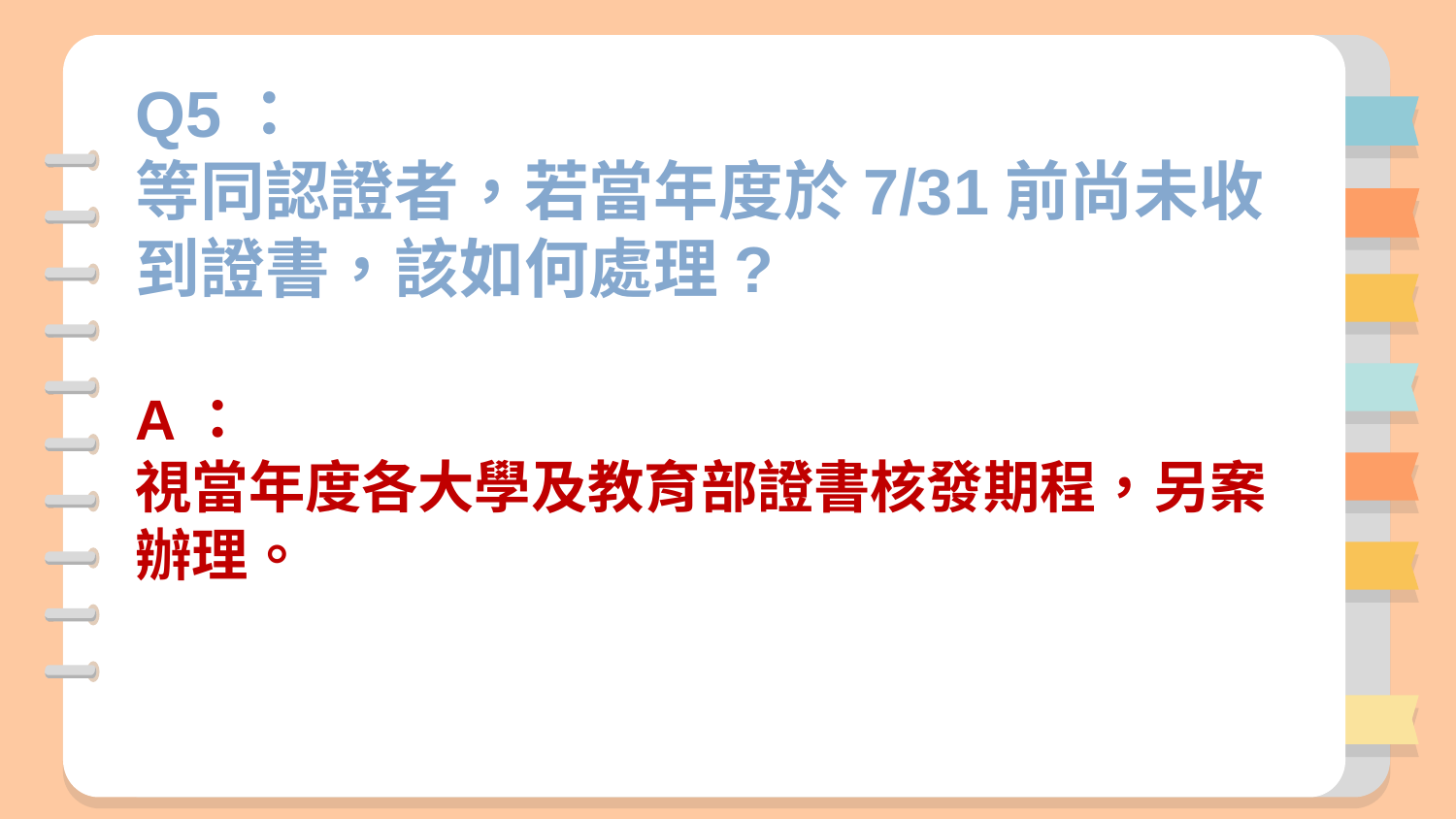

# Q5： 等同認證者，若當年度於7/31前尚未收到證書，該如何處理? A： 視當年度各大學及教育部證書核發期程，另案辦理。